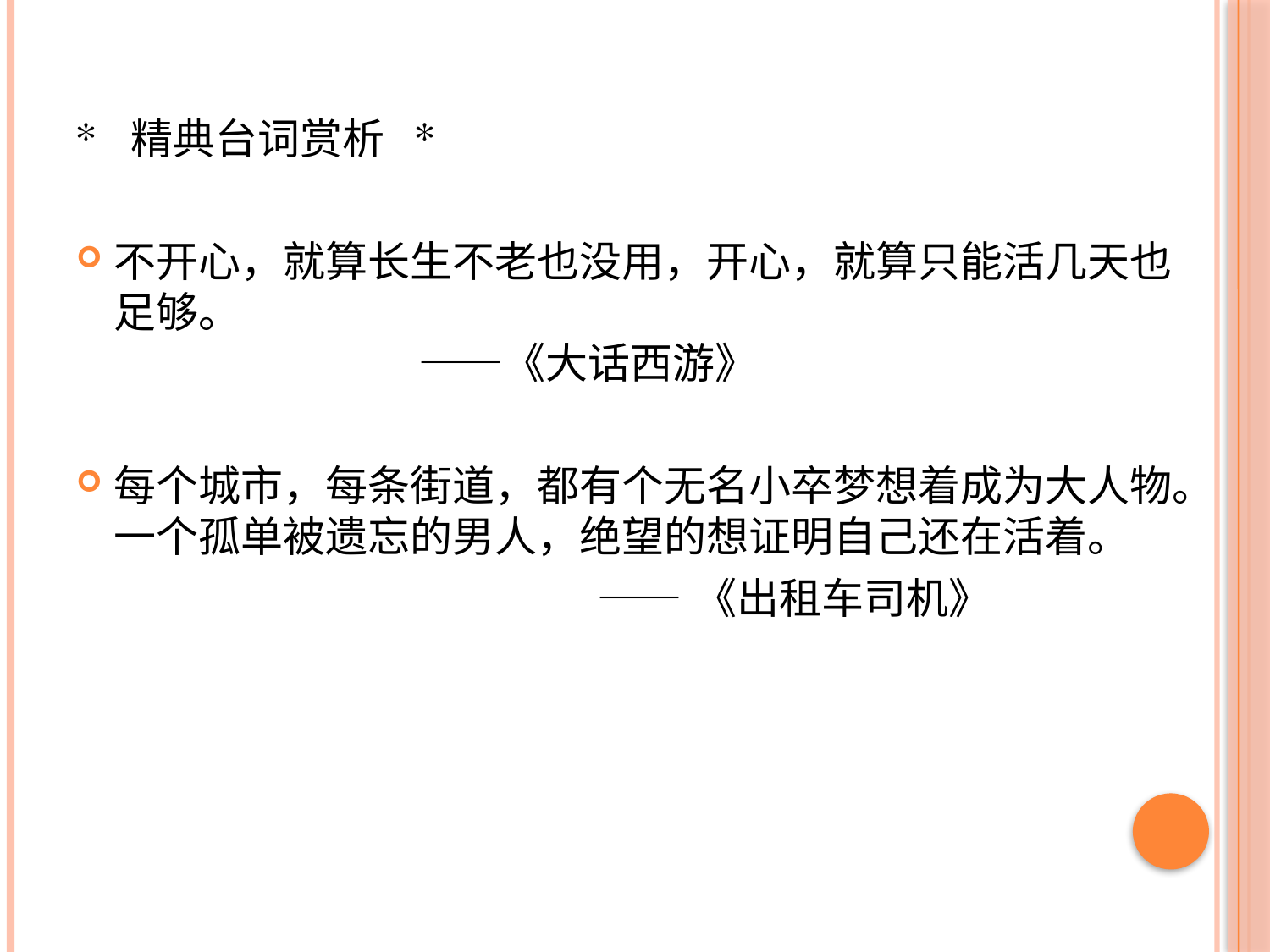

#
*  精典台词赏析  *

不开心，就算长生不老也没用，开心，就算只能活几天也足够。 
                                ——《大话西游》

每个城市，每条街道，都有个无名小卒梦想着成为大人物。一个孤单被遗忘的男人，绝望的想证明自己还在活着。
                                                       ——《出租车司机》